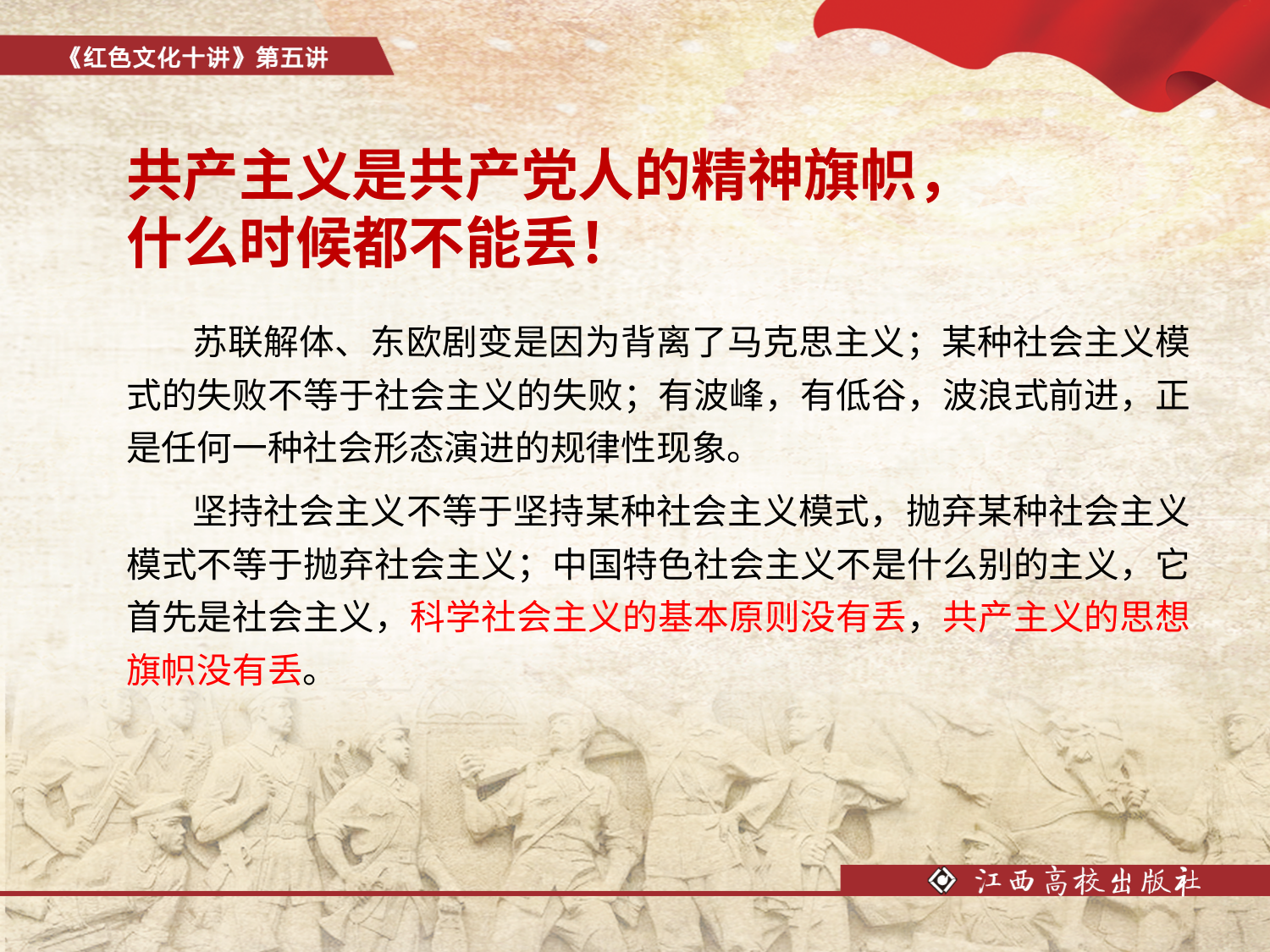

共产主义是共产党人的精神旗帜，
什么时候都不能丢！
       苏联解体、东欧剧变是因为背离了马克思主义；某种社会主义模式的失败不等于社会主义的失败；有波峰，有低谷，波浪式前进，正是任何一种社会形态演进的规律性现象。
       坚持社会主义不等于坚持某种社会主义模式，抛弃某种社会主义模式不等于抛弃社会主义；中国特色社会主义不是什么别的主义，它首先是社会主义，科学社会主义的基本原则没有丢，共产主义的思想旗帜没有丢。